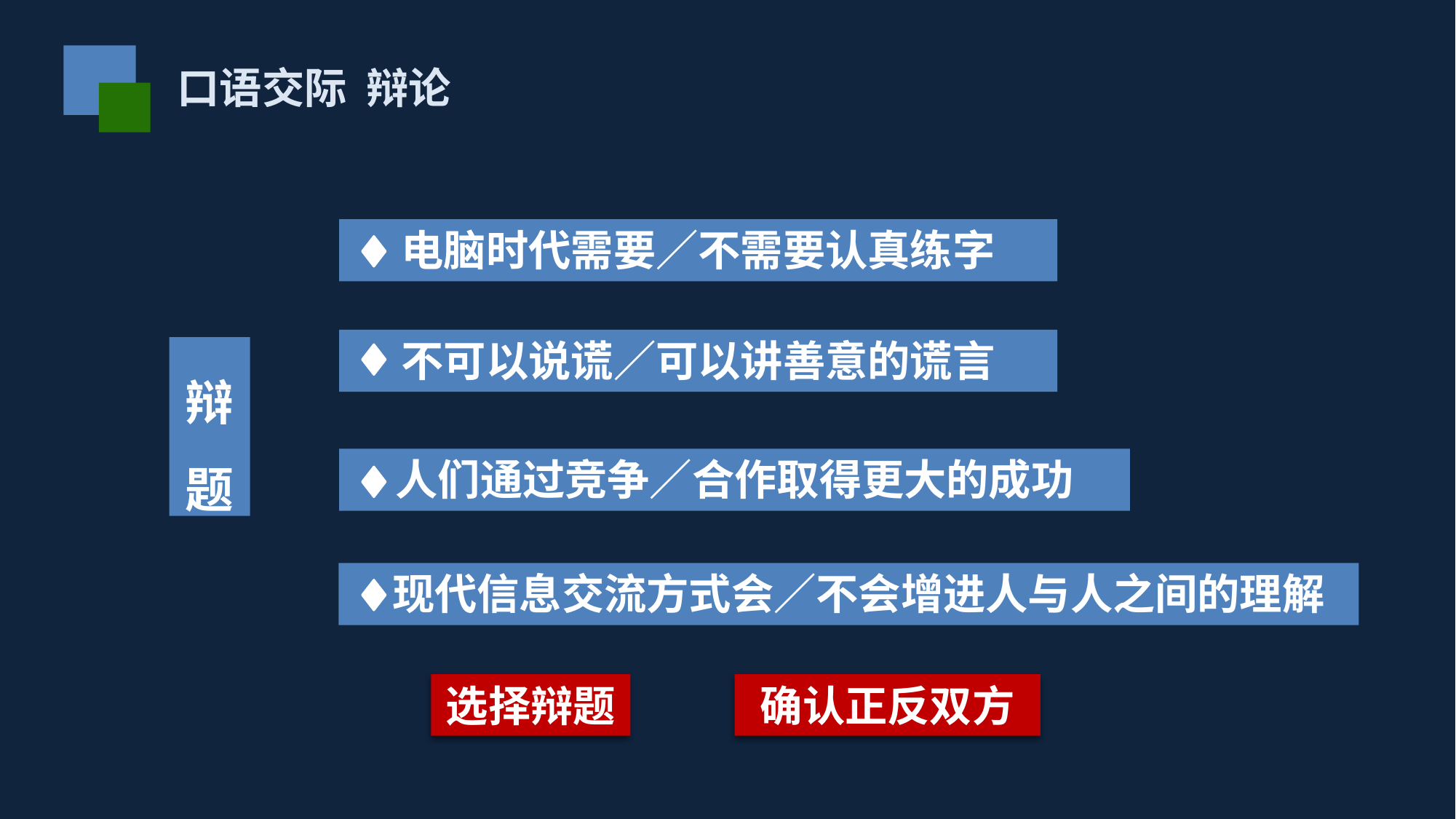

口语交际  辩论

电脑时代需要／不需要认真练字

不可以说谎／可以讲善意的谎言
辩
题

人们通过竞争／合作取得更大的成功

 现代信息交流方式会／不会增进人与人之间的理解

选择辩题
确认正反双方